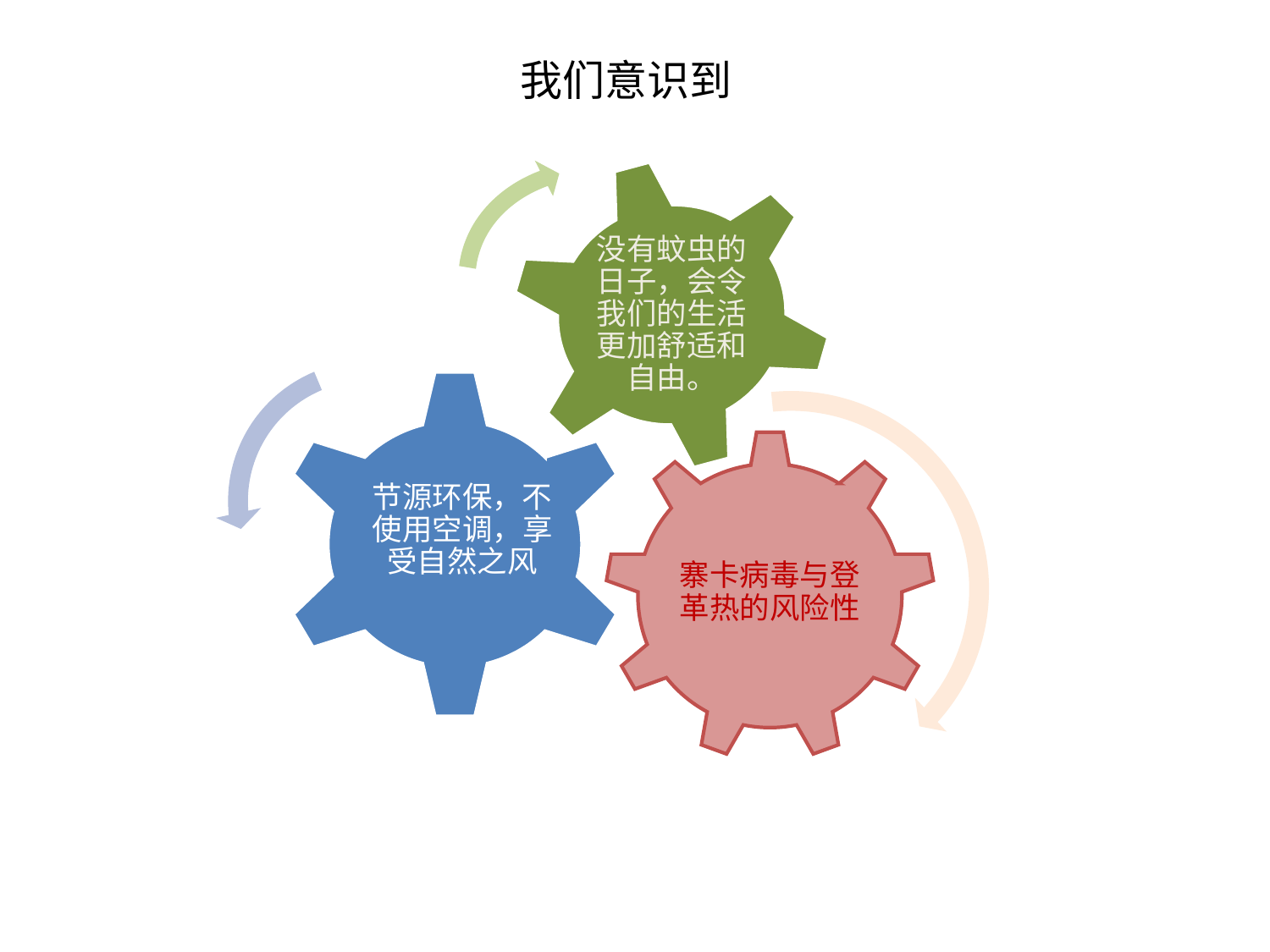

# 我们意识到

没有蚊虫的日子，会令我们的生活更加舒适和自由。

节源环保，不使用空调，享受自然之风

寨卡病毒与登革热的风险性